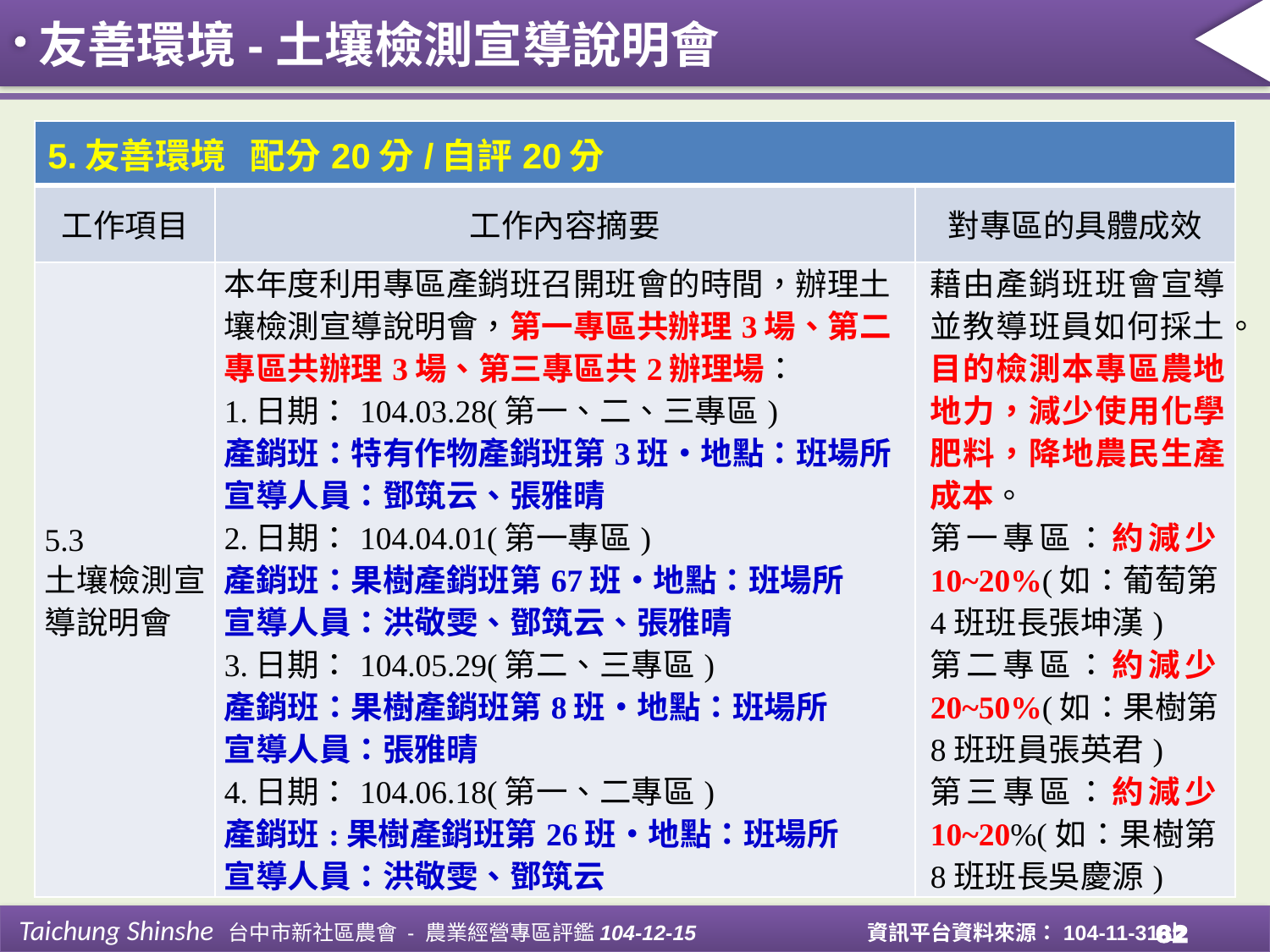

友善環境-土壤檢測宣導說明會

| 5.友善環境 配分20分/自評20分 |  |  |
| --- | --- | --- |
| 工作項目 | 工作內容摘要 | 對專區的具體成效 |
| 5.3 土壤檢測宣導說明會 | 本年度利用專區產銷班召開班會的時間，辦理土壤檢測宣導說明會，第一專區共辦理3場、第二專區共辦理3場、第三專區共2辦理場： 1.日期：104.03.28(第一、二、三專區) 產銷班：特有作物產銷班第3班‧地點：班場所 宣導人員：鄧筑云、張雅晴 2.日期：104.04.01(第一專區) 產銷班：果樹產銷班第67班‧地點：班場所 宣導人員：洪敬雯、鄧筑云、張雅晴 3.日期：104.05.29(第二、三專區) 產銷班：果樹產銷班第8班‧地點：班場所 宣導人員：張雅晴 4.日期：104.06.18(第一、二專區) 產銷班:果樹產銷班第26班‧地點：班場所 宣導人員：洪敬雯、鄧筑云 | 藉由產銷班班會宣導並教導班員如何採土。目的檢測本專區農地地力，減少使用化學肥料，降地農民生產成本。 第一專區：約減少10~20%(如：葡萄第4班班長張坤漢) 第二專區：約減少20~50%(如：果樹第8班班員張英君) 第三專區：約減少10~20%(如：果樹第8班班長吳慶源) |